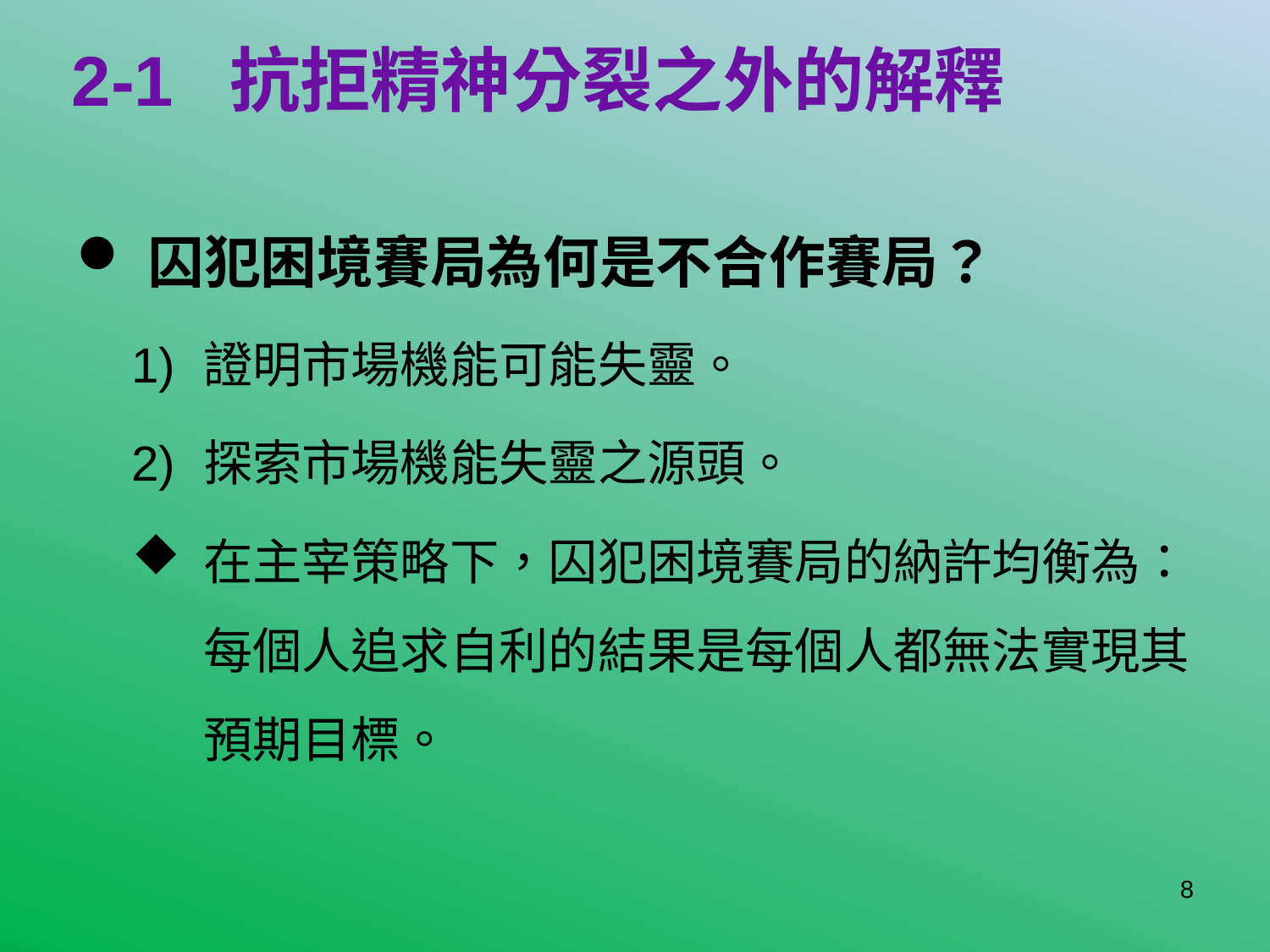

# 2-1  抗拒精神分裂之外的解釋
囚犯困境賽局為何是不合作賽局？
證明市場機能可能失靈。
探索市場機能失靈之源頭。
在主宰策略下，囚犯困境賽局的納許均衡為：每個人追求自利的結果是每個人都無法實現其預期目標。

8